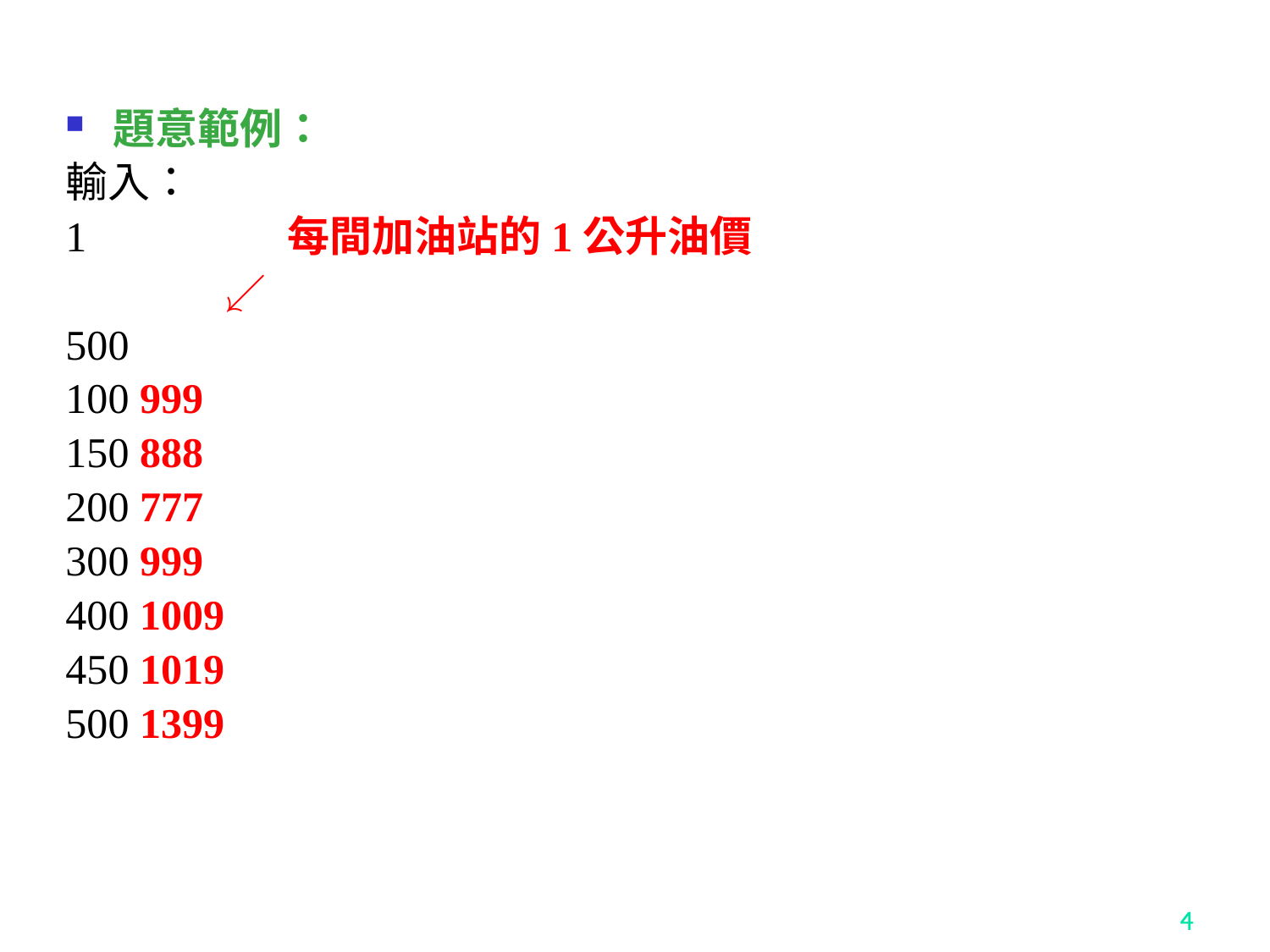

題意範例：
輸入：
1 	        每間加油站的1公升油價
	   ↙
500
100 999
150 888
200 777
300 999
400 1009
450 1019
500 1399
4